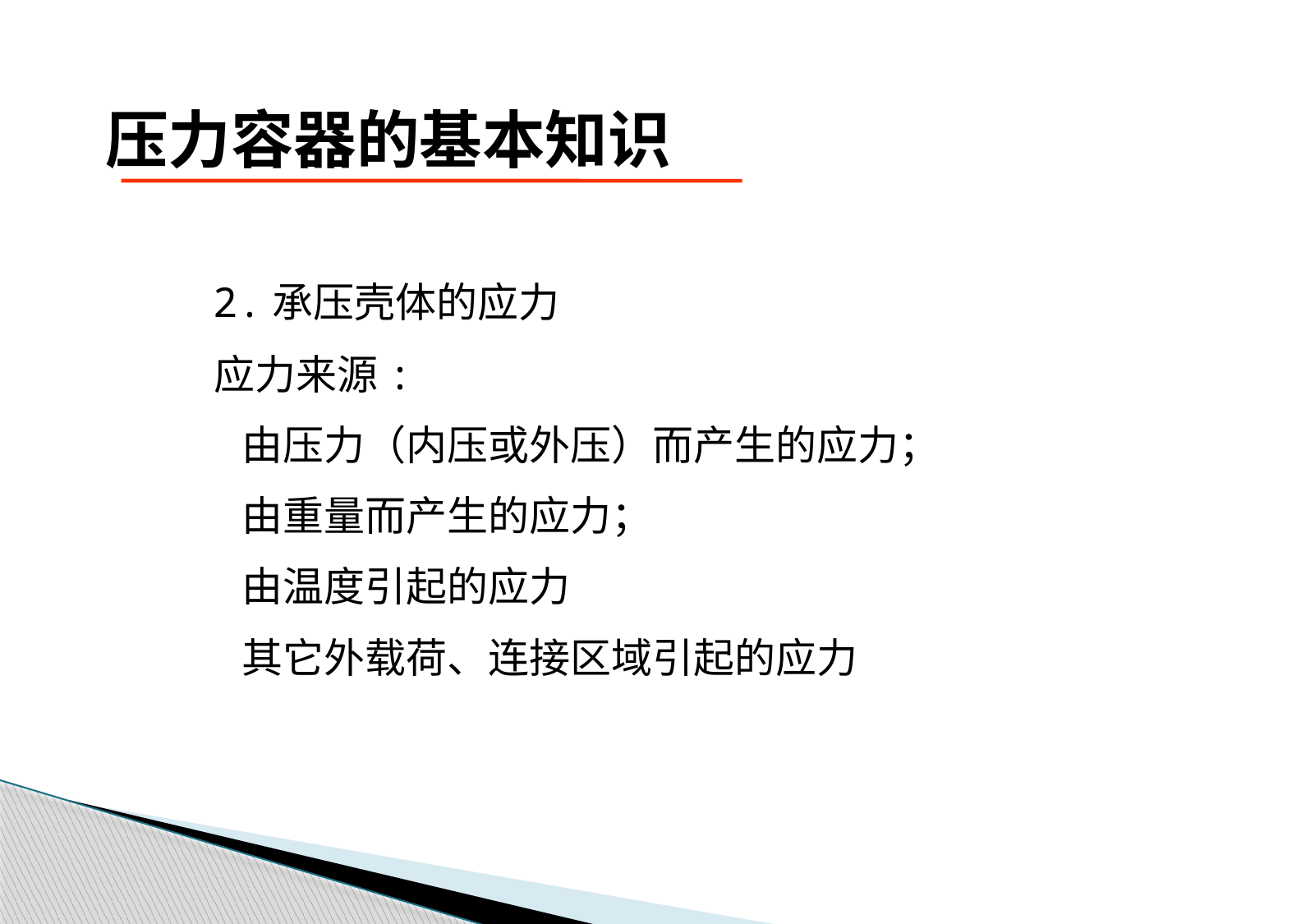

# 压力容器的基本知识

  2.承压壳体的应力
     应力来源:
        由压力（内压或外压）而产生的应力；
        由重量而产生的应力；
        由温度引起的应力
        其它外载荷、连接区域引起的应力